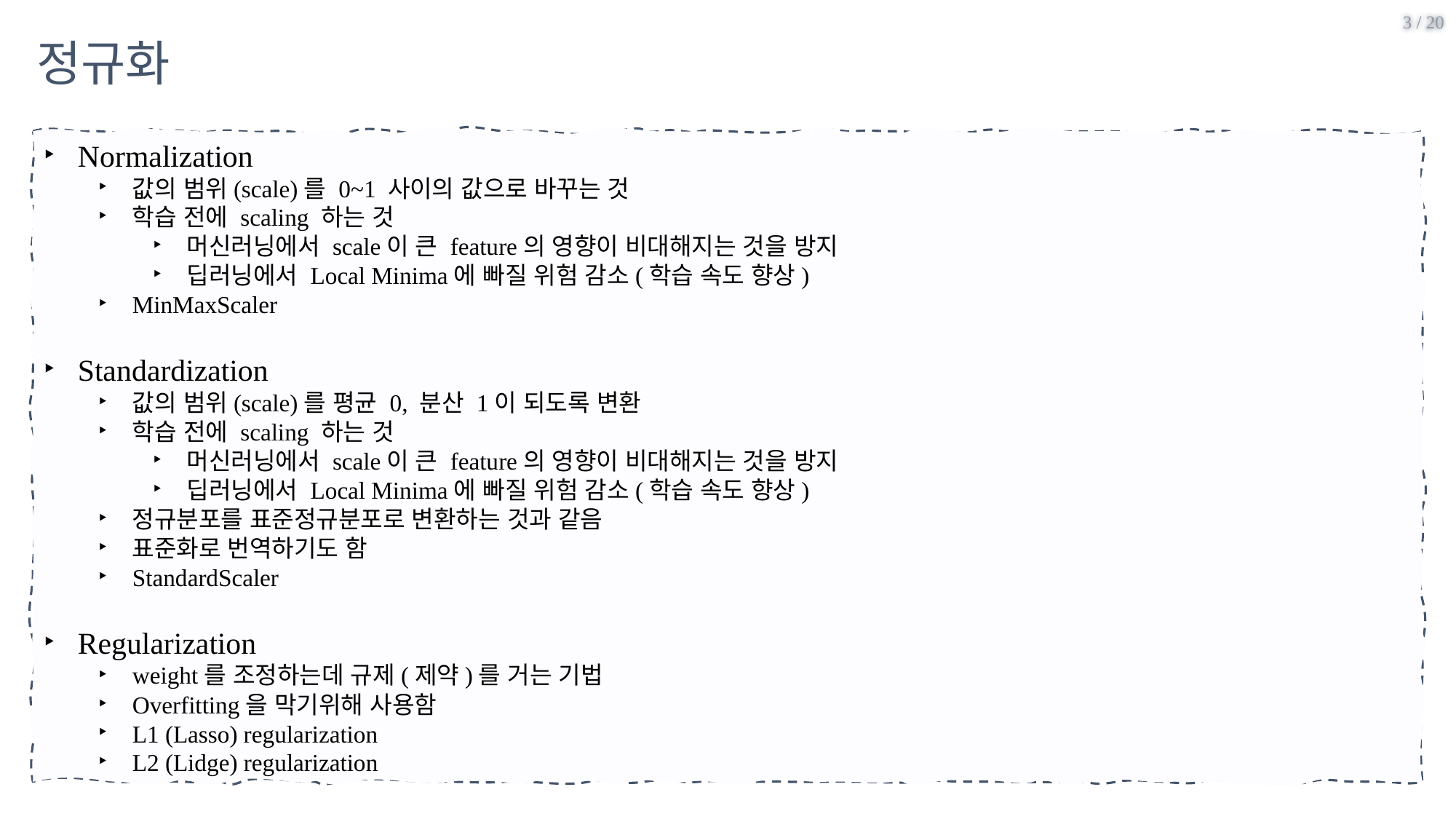

3 / 20
정규화
Normalization
값의 범위(scale)를 0~1 사이의 값으로 바꾸는 것
학습 전에 scaling 하는 것
머신러닝에서 scale이 큰 feature의 영향이 비대해지는 것을 방지
딥러닝에서 Local Minima에 빠질 위험 감소(학습 속도 향상)
MinMaxScaler

Standardization
값의 범위(scale)를 평균 0, 분산 1이 되도록 변환
학습 전에 scaling 하는 것
머신러닝에서 scale이 큰 feature의 영향이 비대해지는 것을 방지
딥러닝에서 Local Minima에 빠질 위험 감소(학습 속도 향상)
정규분포를 표준정규분포로 변환하는 것과 같음
표준화로 번역하기도 함
StandardScaler

Regularization
weight를 조정하는데 규제(제약)를 거는 기법
Overfitting을 막기위해 사용함
L1 (Lasso) regularization
L2 (Lidge) regularization